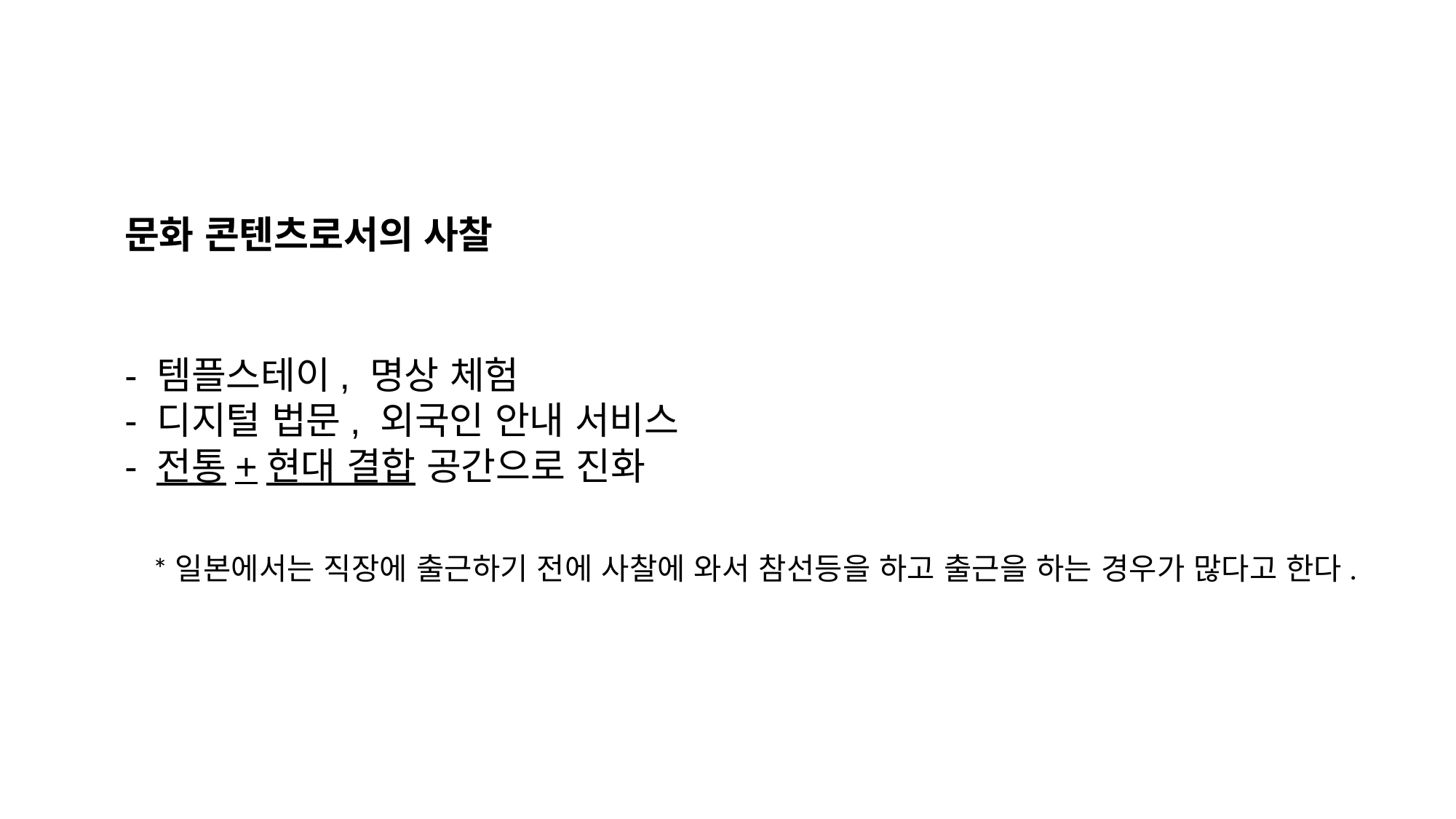

문화 콘텐츠로서의 사찰
- 템플스테이, 명상 체험
- 디지털 법문, 외국인 안내 서비스
- 전통+현대 결합 공간으로 진화
*일본에서는 직장에 출근하기 전에 사찰에 와서 참선등을 하고 출근을 하는 경우가 많다고 한다.